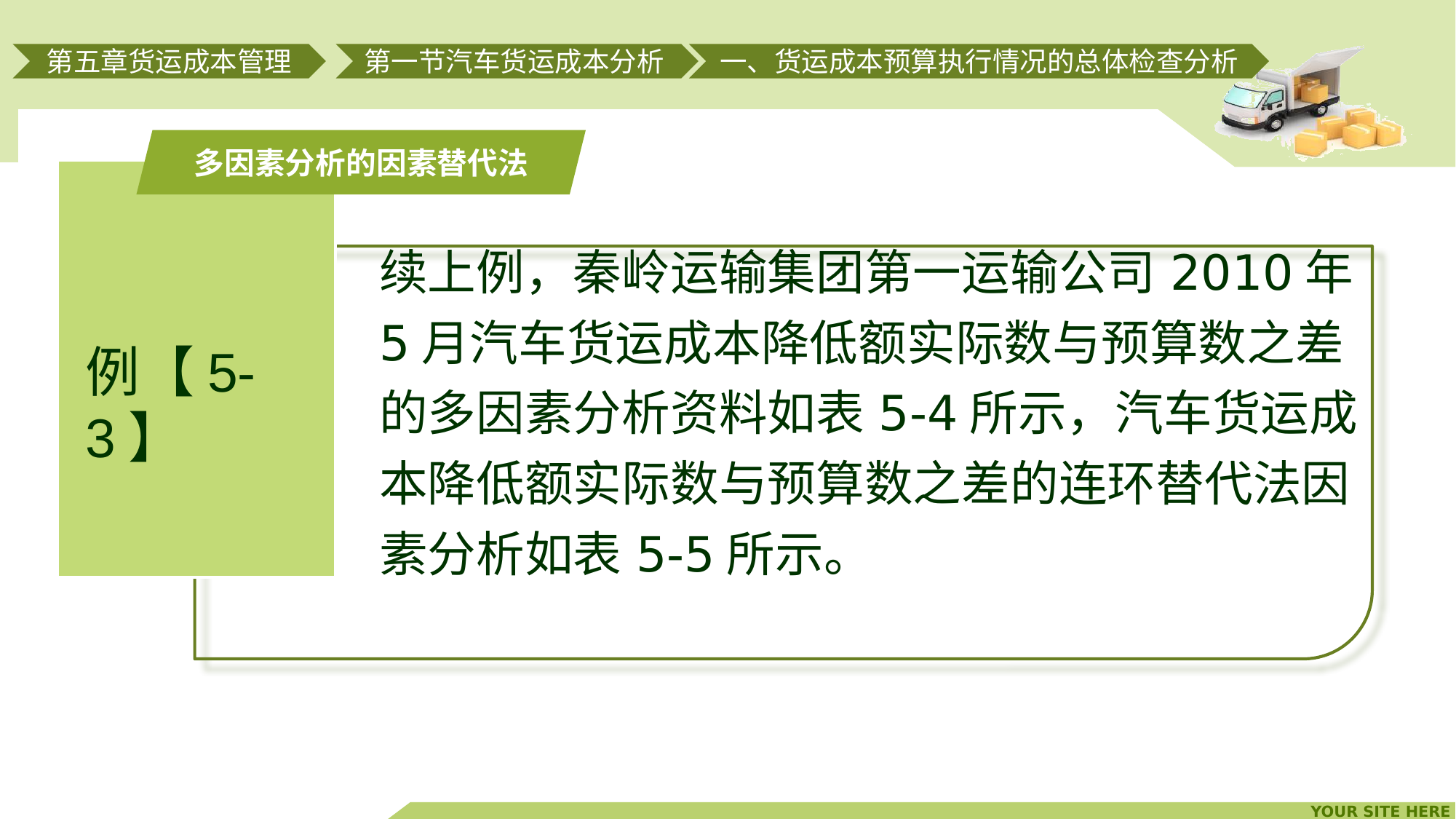

第一节汽车货运成本分析
一、货运成本预算执行情况的总体检查分析
第五章货运成本管理
多因素分析的因素替代法
续上例，秦岭运输集团第一运输公司2010年5月汽车货运成本降低额实际数与预算数之差的多因素分析资料如表5-4所示，汽车货运成本降低额实际数与预算数之差的连环替代法因素分析如表5-5所示。

例【5-3】